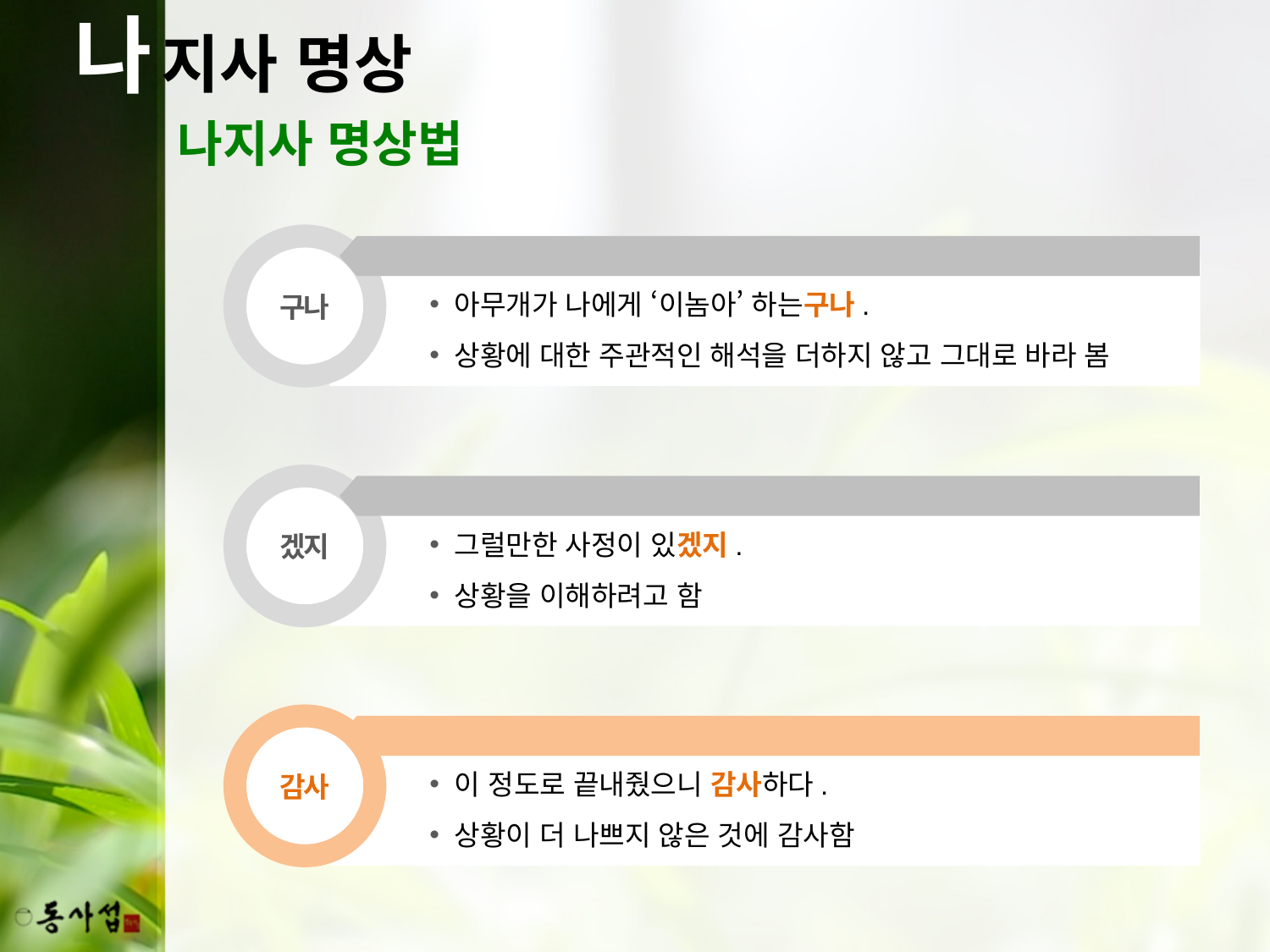

나
지사 명상
나지사 명상법
구나

아무개가 나에게 ‘이놈아’ 하는구나.
상황에 대한 주관적인 해석을 더하지 않고 그대로 바라 봄
겠지

그럴만한 사정이 있겠지.
상황을 이해하려고 함
감사

이 정도로 끝내줬으니 감사하다.
상황이 더 나쁘지 않은 것에 감사함